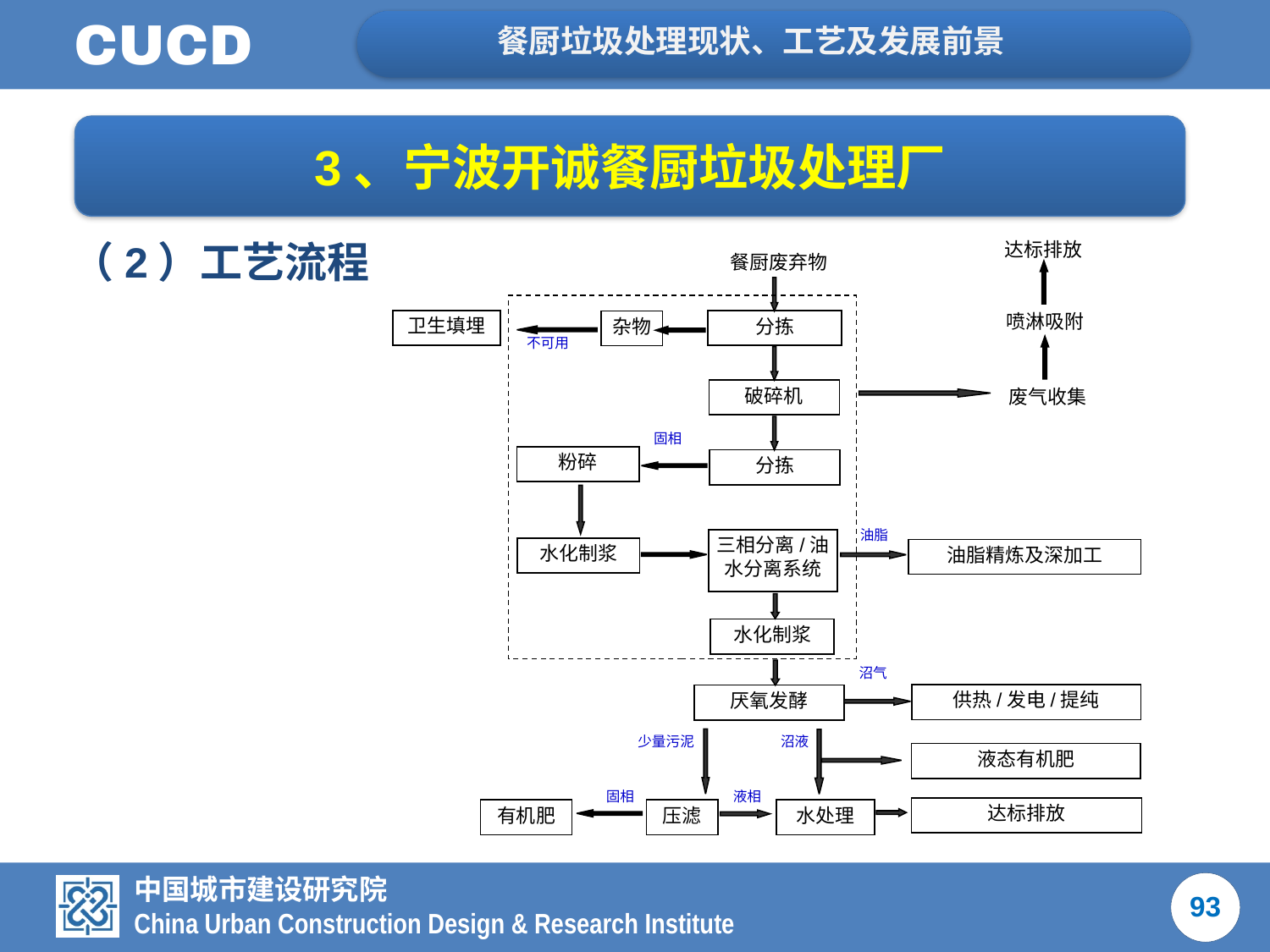

3、宁波开诚餐厨垃圾处理厂
（2）工艺流程

达标排放
餐厨废弃物

喷淋吸附
卫生填埋
分拣
杂物

不可用

破碎机
废气收集

固相
粉碎
分拣

油脂
三相分离/油水分离系统

水化制浆
油脂精炼及深加工

水化制浆

沼气
供热/发电/提纯
厌氧发酵

少量污泥

沼液

液态有机肥

固相
液相
达标排放
水处理
有机肥
压滤

93